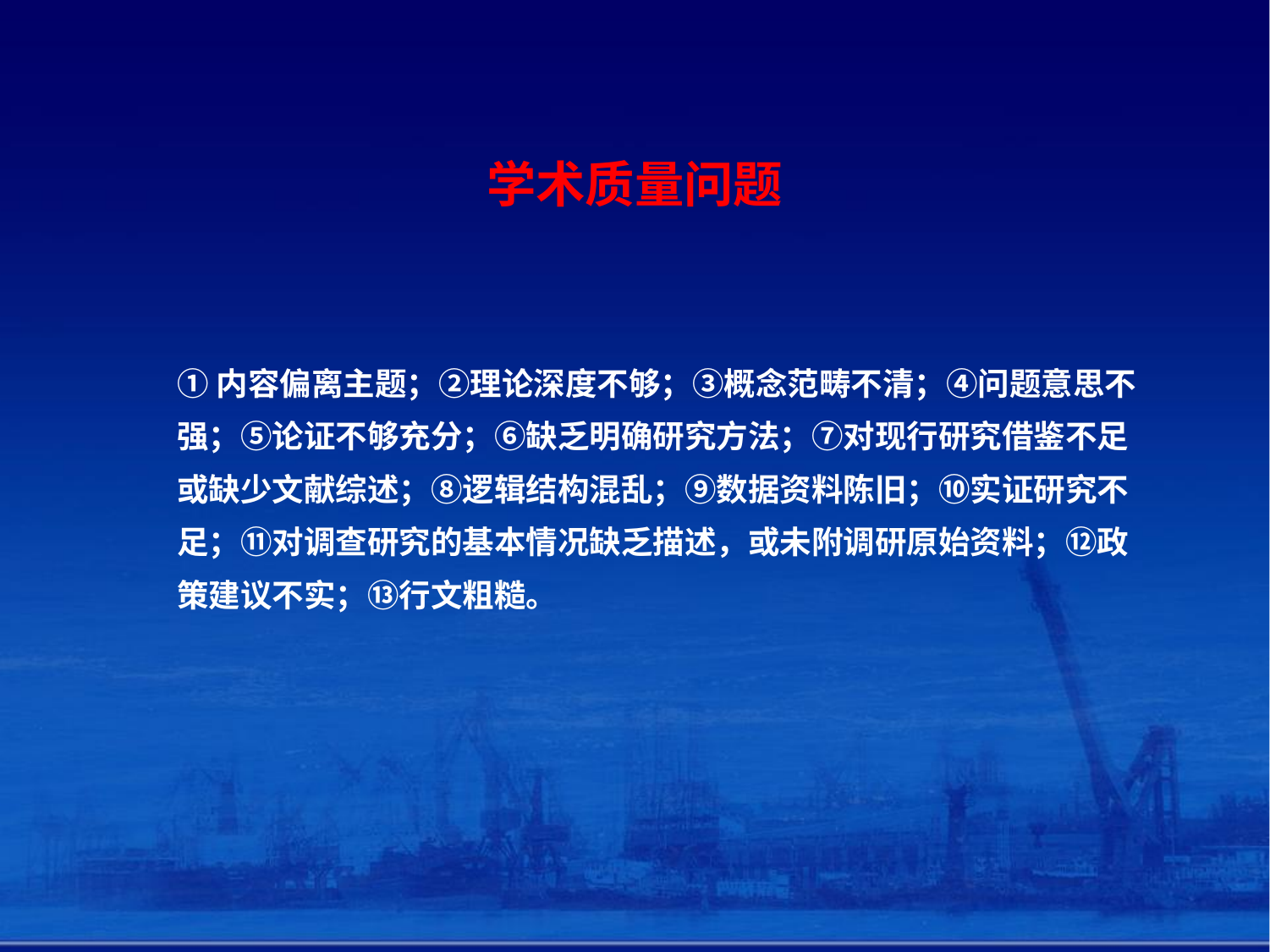

#
学术质量问题

①内容偏离主题；②理论深度不够；③概念范畴不清；④问题意思不强；⑤论证不够充分；⑥缺乏明确研究方法；⑦对现行研究借鉴不足或缺少文献综述；⑧逻辑结构混乱；⑨数据资料陈旧；⑩实证研究不足；⑪对调查研究的基本情况缺乏描述，或未附调研原始资料；⑫政策建议不实；⑬行文粗糙。